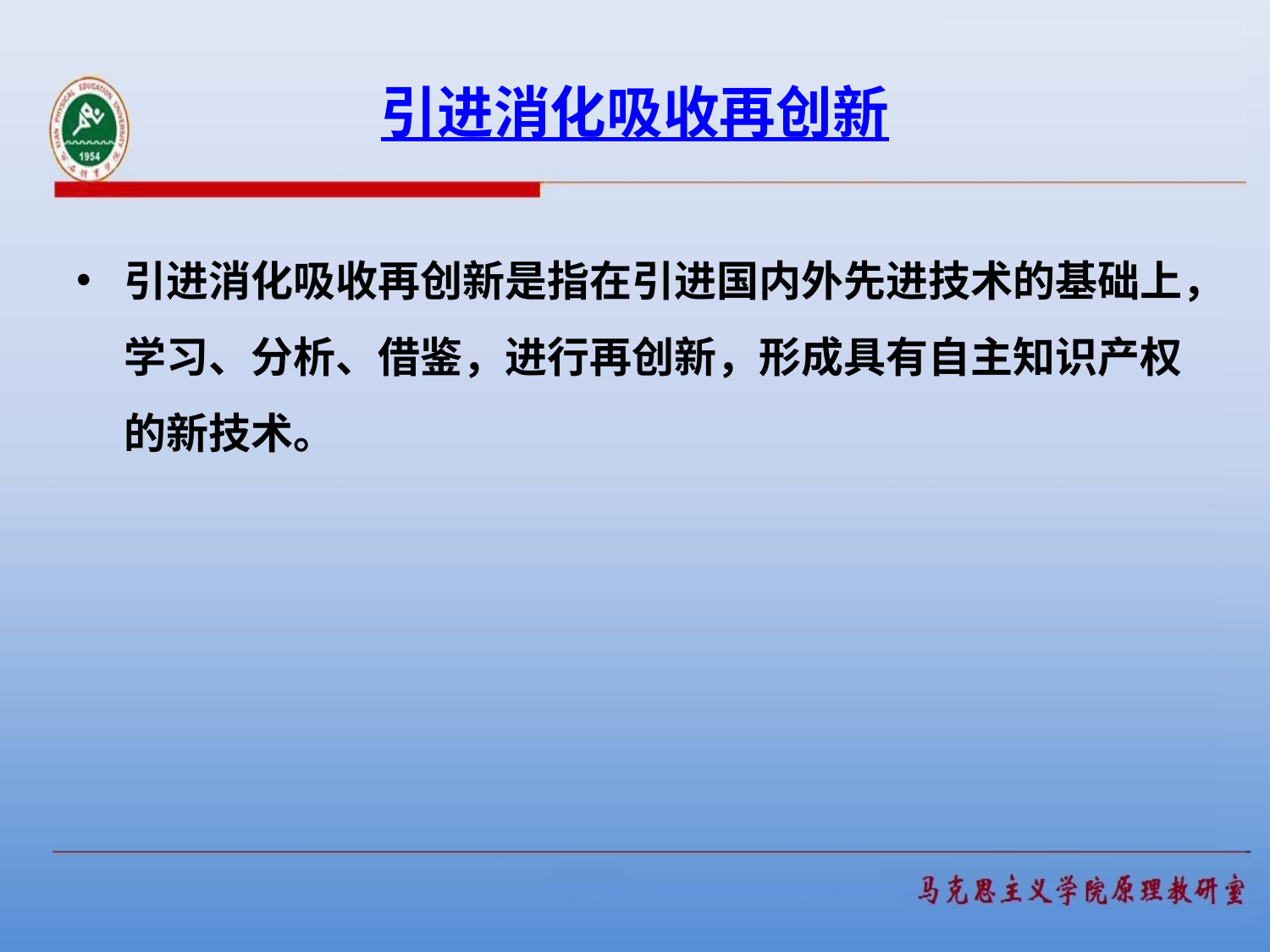

# 引进消化吸收再创新
引进消化吸收再创新是指在引进国内外先进技术的基础上，学习、分析、借鉴，进行再创新，形成具有自主知识产权的新技术。